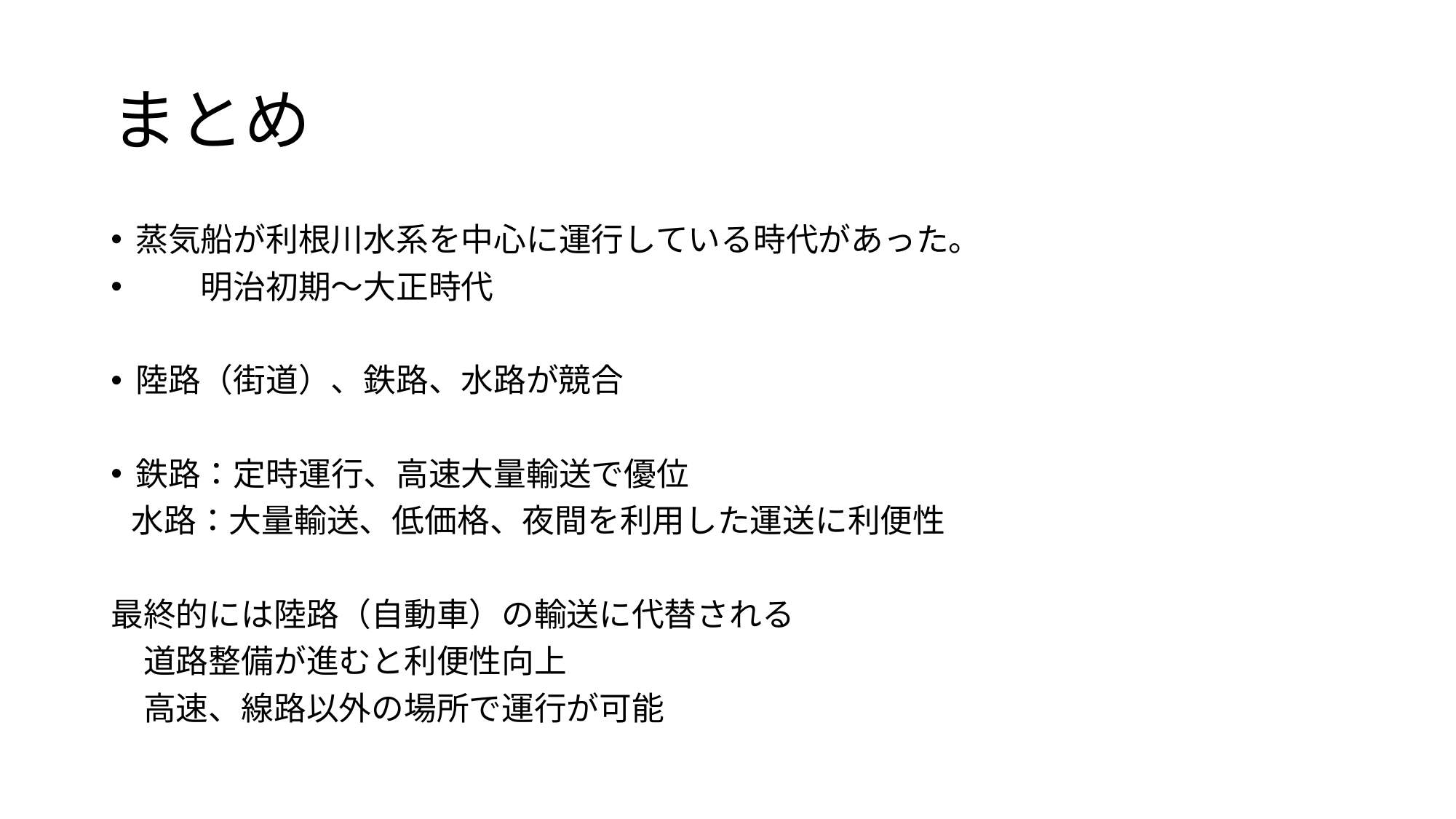

# まとめ
蒸気船が利根川水系を中心に運行している時代があった。
　　明治初期～大正時代

陸路（街道）、鉄路、水路が競合

鉄路：定時運行、高速大量輸送で優位
  水路：大量輸送、低価格、夜間を利用した運送に利便性

最終的には陸路（自動車）の輸送に代替される
　道路整備が進むと利便性向上
　高速、線路以外の場所で運行が可能